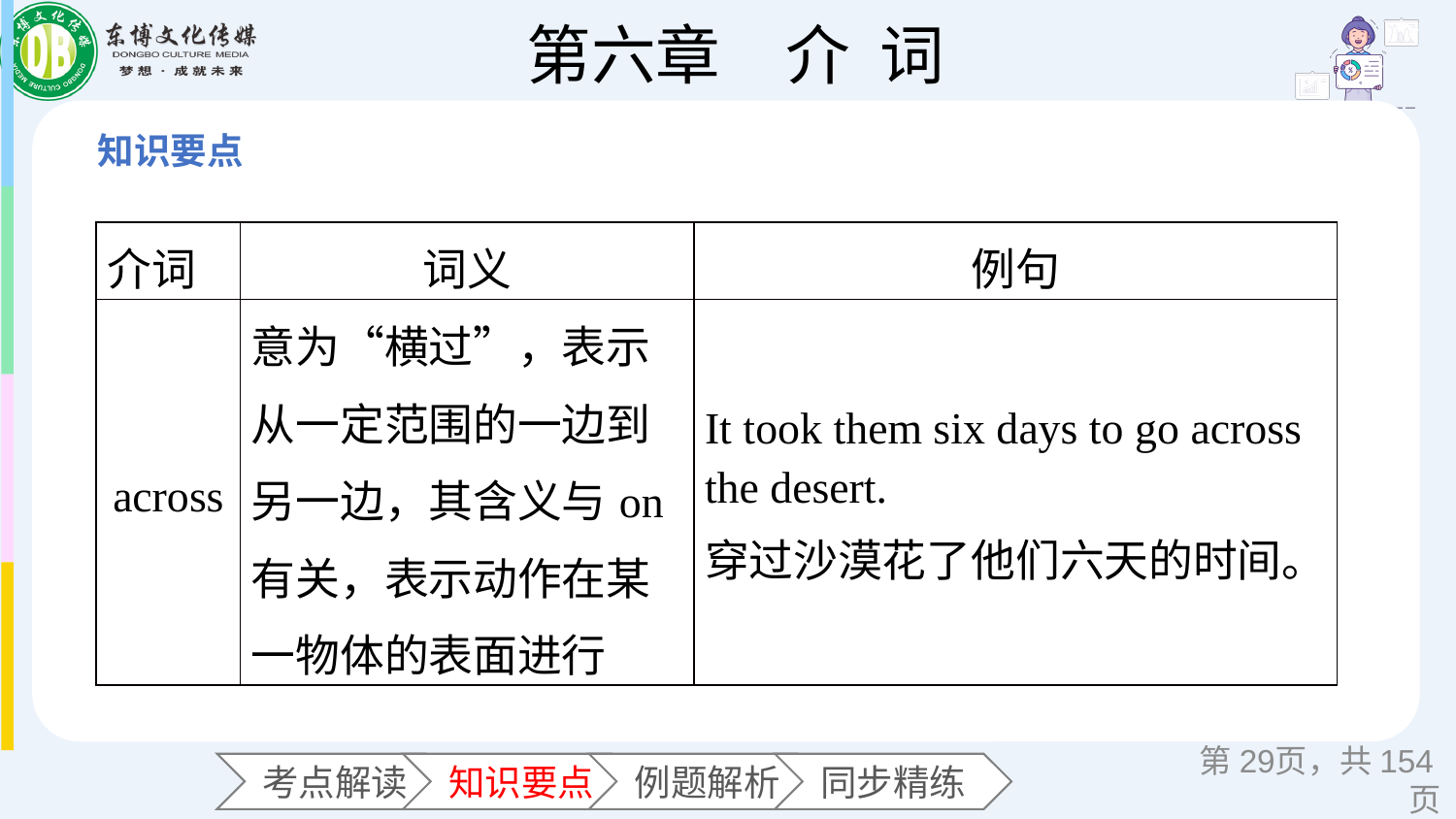

| 介词 | 词义 | 例句 |
| --- | --- | --- |
| across | 意为“横过”，表示从一定范围的一边到另一边，其含义与on有关，表示动作在某一物体的表面进行 | It took them six days to go across the desert. 穿过沙漠花了他们六天的时间。 |
第29页，共154页